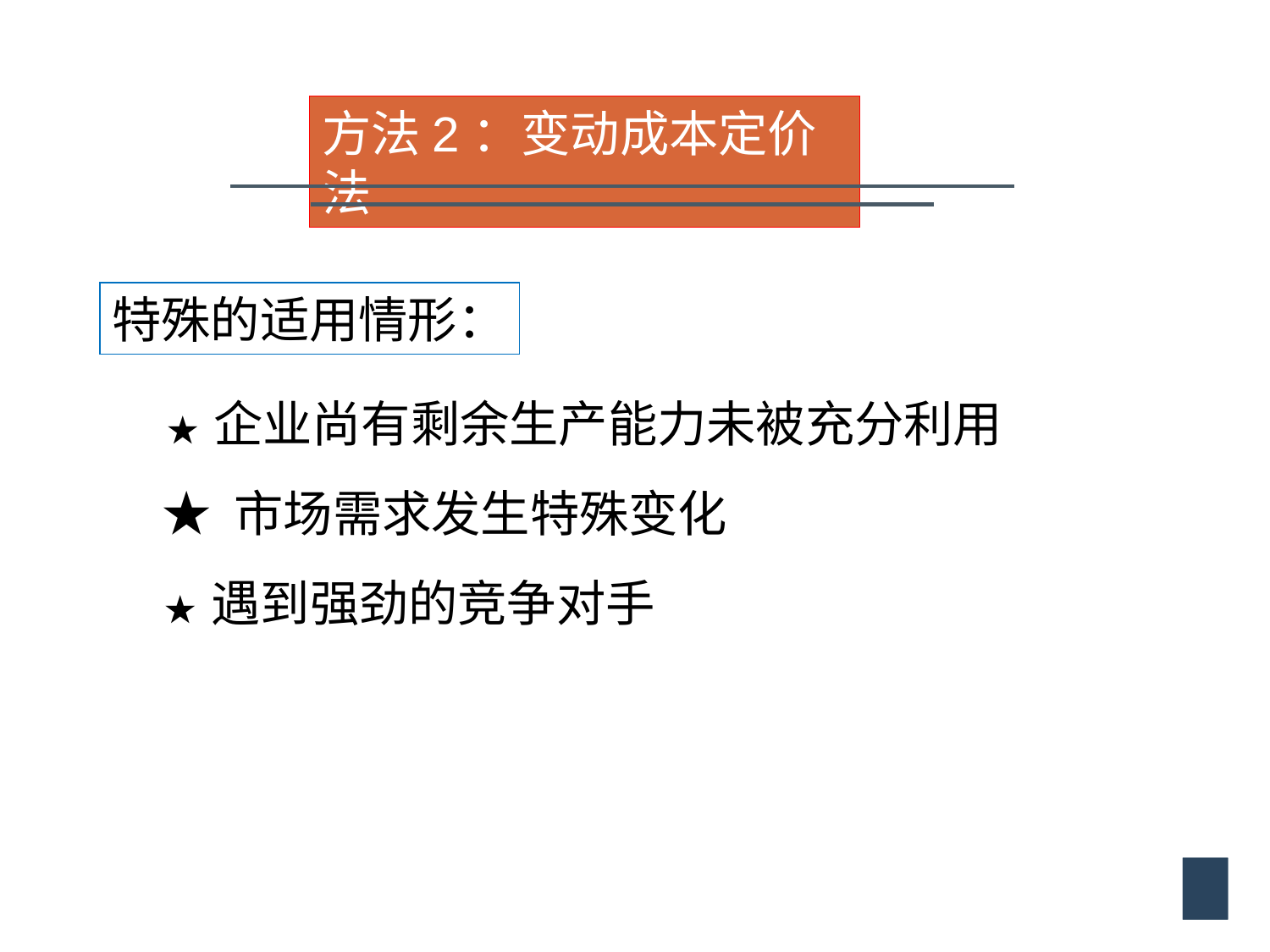

方法2：变动成本定价法
特殊的适用情形：
★ 企业尚有剩余生产能力未被充分利用
★ 市场需求发生特殊变化
★ 遇到强劲的竞争对手